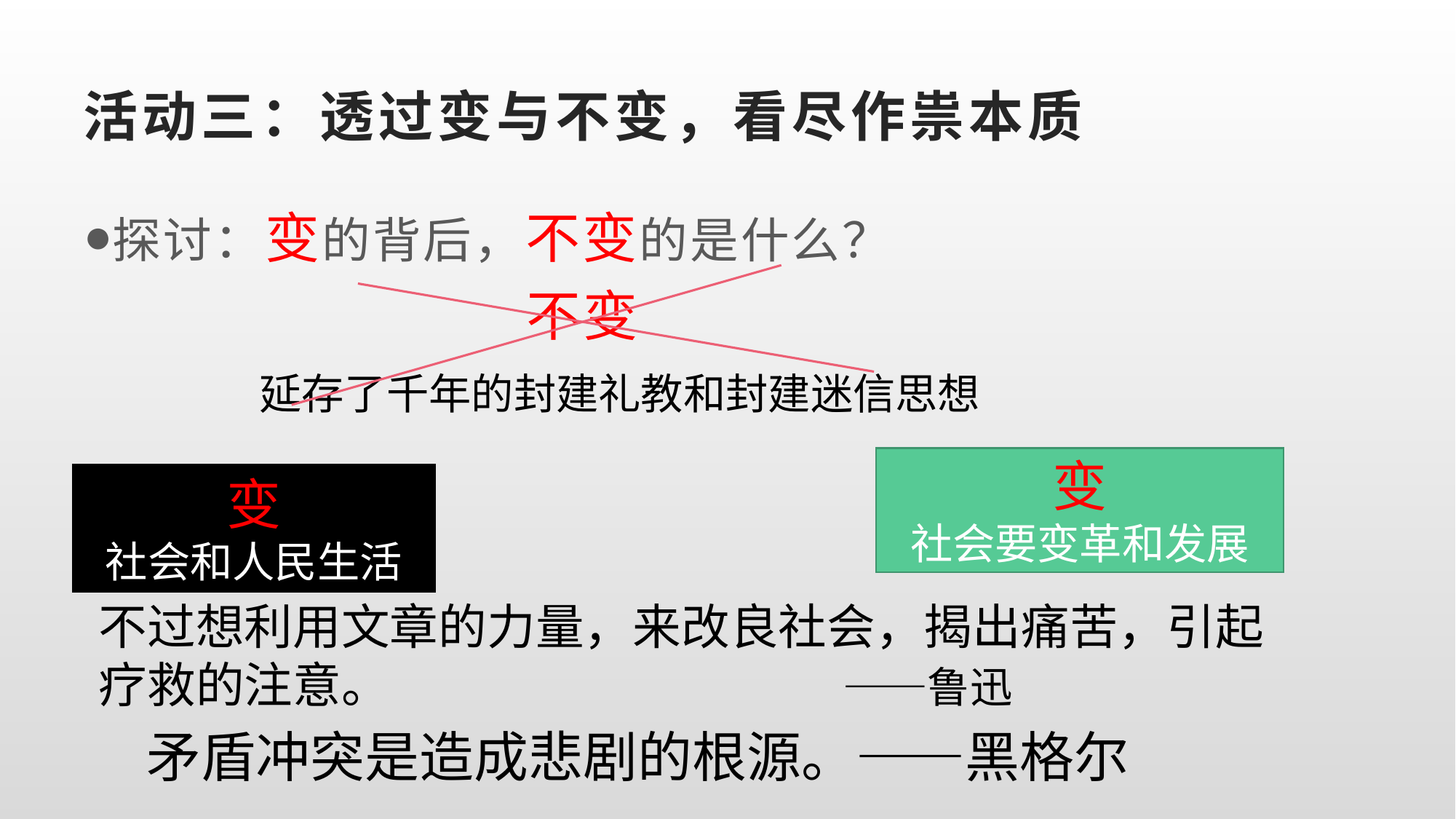

# 活动三：透过变与不变，看尽作祟本质
探讨：变的背后，不变的是什么？
不变
延存了千年的封建礼教和封建迷信思想
变
社会要变革和发展
变
社会和人民生活
不过想利用文章的力量，来改良社会，揭出痛苦，引起疗救的注意。                                                ——鲁迅
矛盾冲突是造成悲剧的根源。——黑格尔